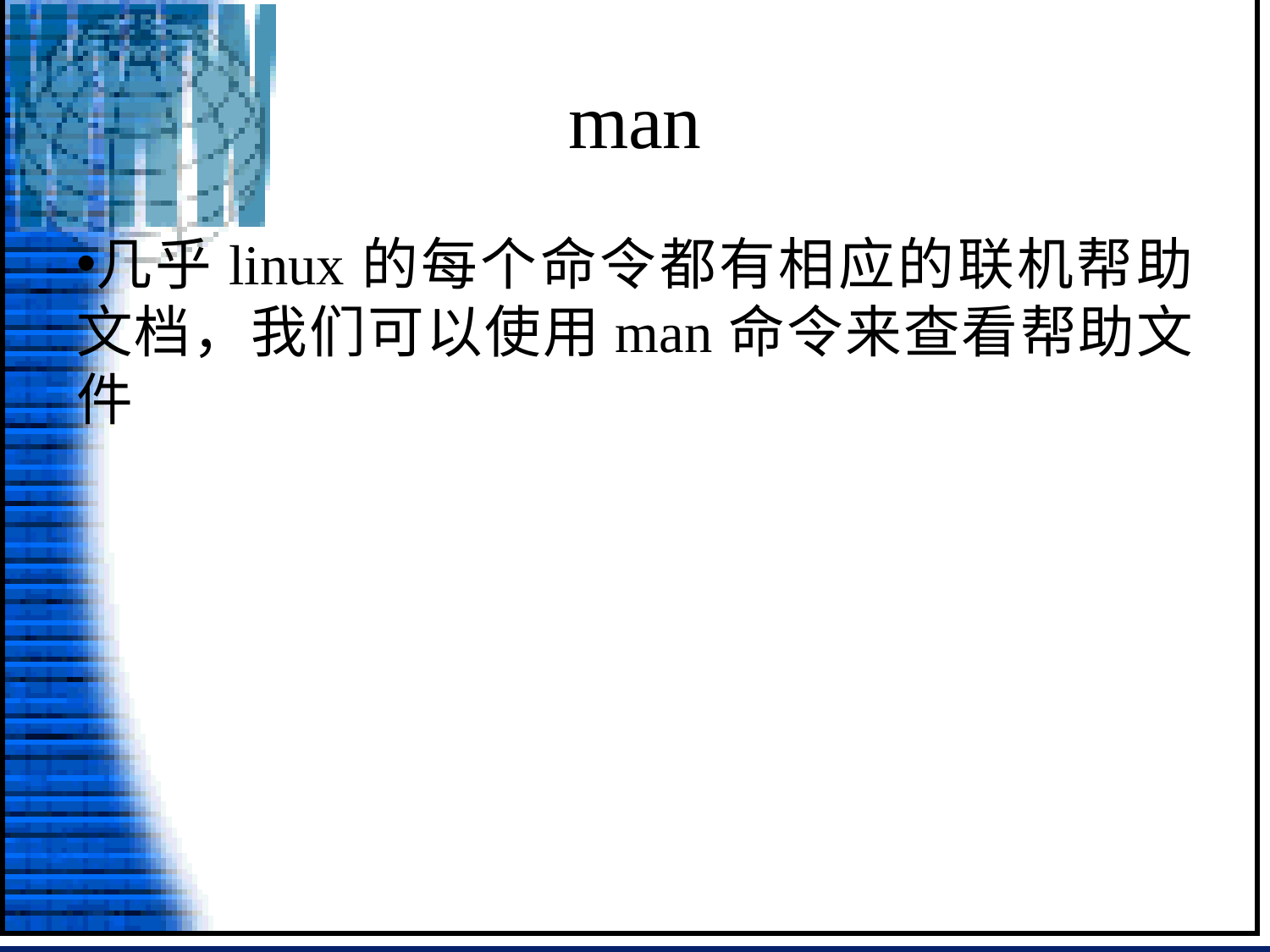

# man
几乎linux的每个命令都有相应的联机帮助文档，我们可以使用man命令来查看帮助文件